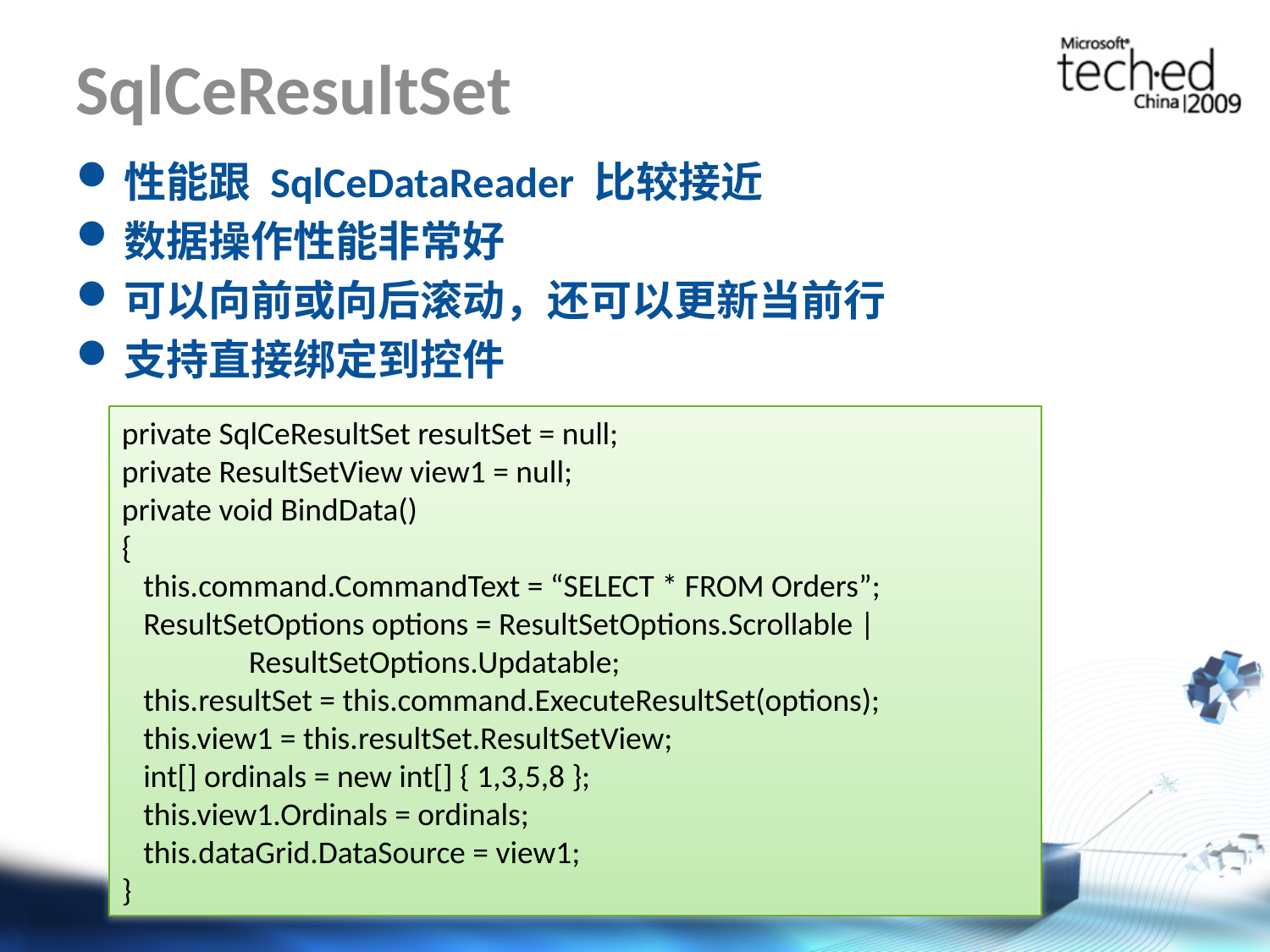

# SqlCeResultSet
性能跟 SqlCeDataReader 比较接近
数据操作性能非常好
可以向前或向后滚动，还可以更新当前行
支持直接绑定到控件
private SqlCeResultSet resultSet = null;
private ResultSetView view1 = null;
private void BindData()
{
   this.command.CommandText = “SELECT * FROM Orders”;
   ResultSetOptions options = ResultSetOptions.Scrollable |
	ResultSetOptions.Updatable;
   this.resultSet = this.command.ExecuteResultSet(options);
   this.view1 = this.resultSet.ResultSetView;
   int[] ordinals = new int[] { 1,3,5,8 };
   this.view1.Ordinals = ordinals;
   this.dataGrid.DataSource = view1;
}